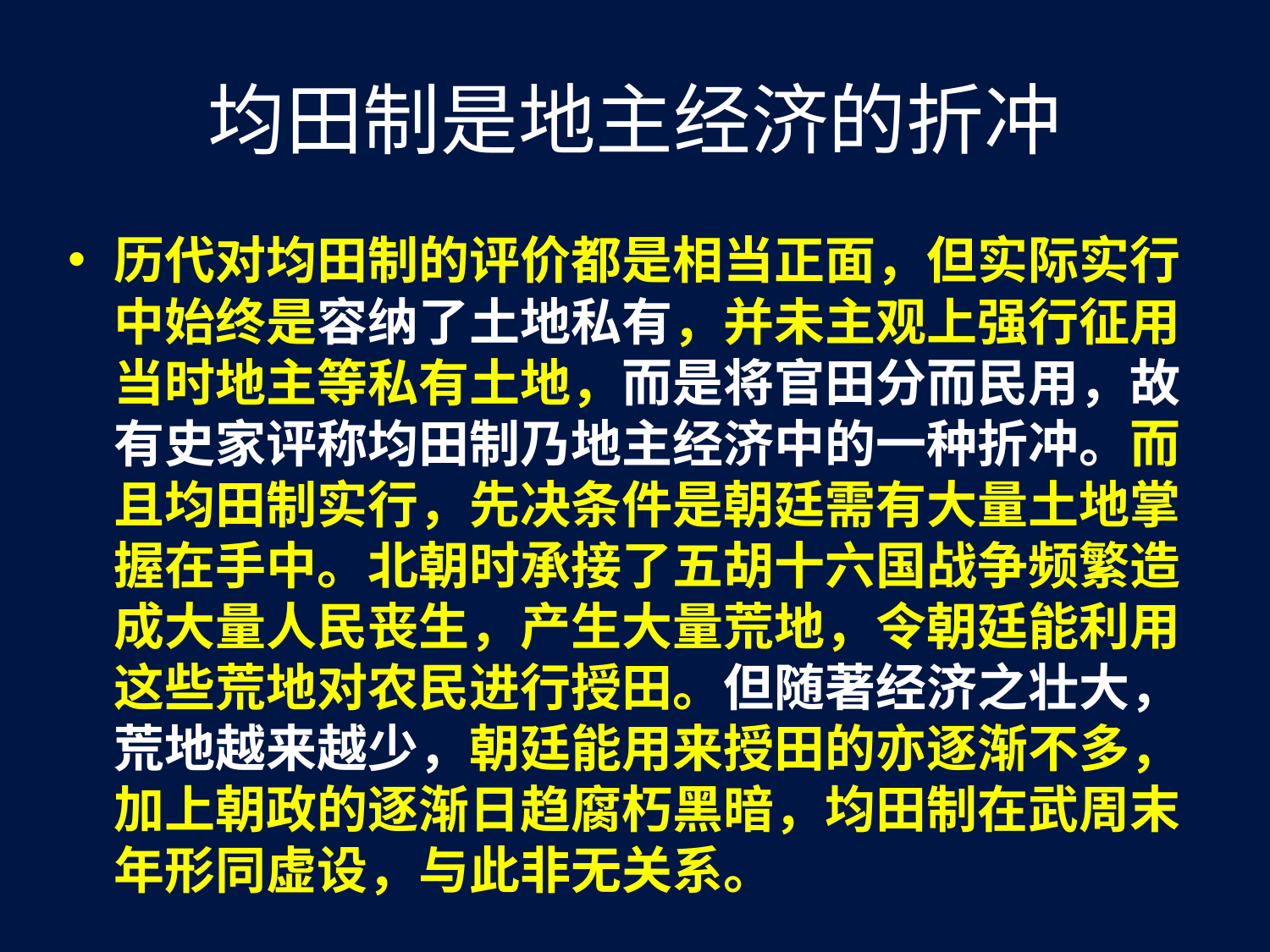

# 均田制是地主经济的折冲
历代对均田制的评价都是相当正面，但实际实行中始终是容纳了土地私有，并未主观上强行征用当时地主等私有土地，而是将官田分而民用，故有史家评称均田制乃地主经济中的一种折冲。而且均田制实行，先决条件是朝廷需有大量土地掌握在手中。北朝时承接了五胡十六国战争频繁造成大量人民丧生，产生大量荒地，令朝廷能利用这些荒地对农民进行授田。但随著经济之壮大，荒地越来越少，朝廷能用来授田的亦逐渐不多，加上朝政的逐渐日趋腐朽黑暗，均田制在武周末年形同虚设，与此非无关系。